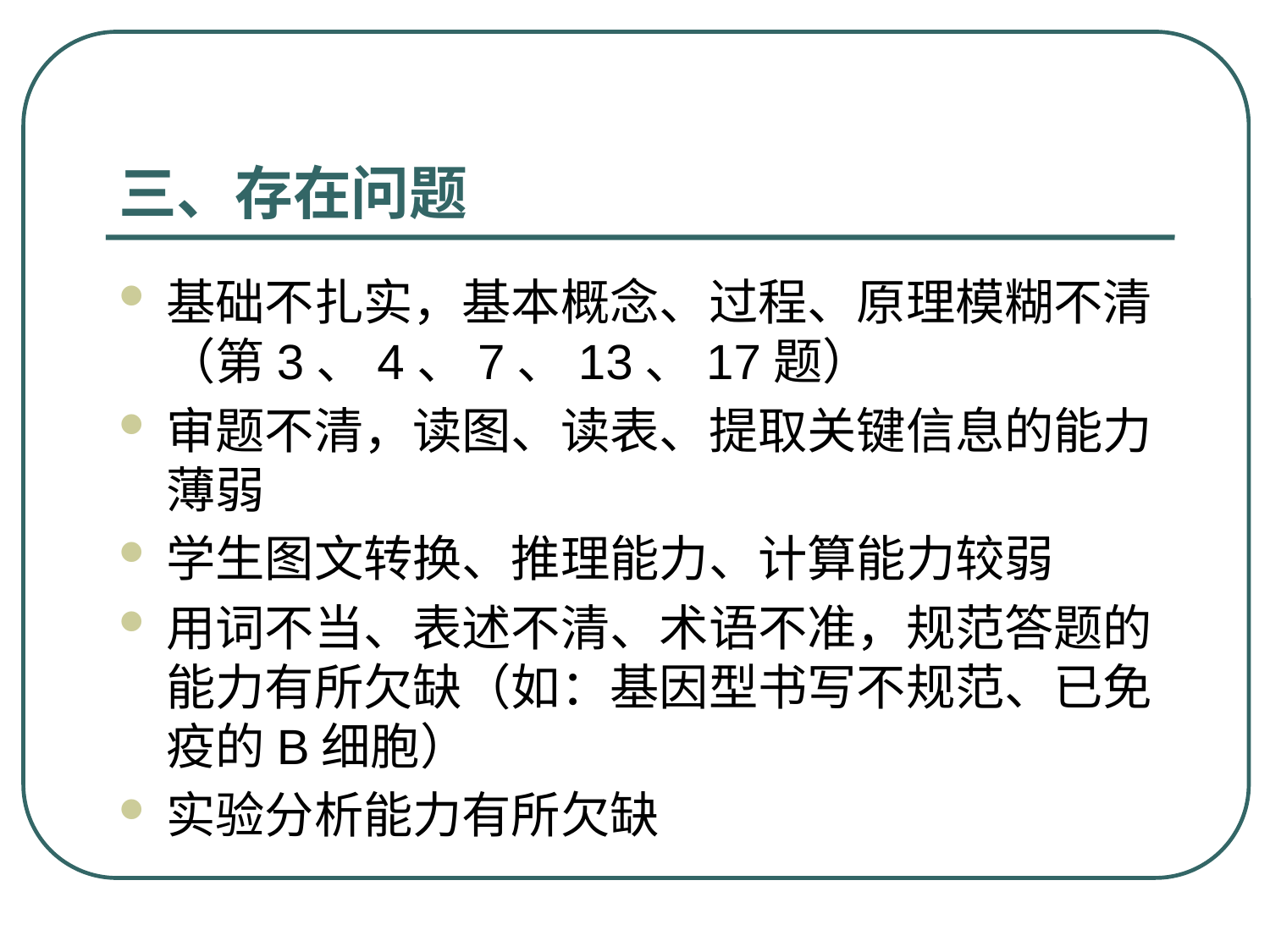

# 三、存在问题
基础不扎实，基本概念、过程、原理模糊不清（第3、4、7、13、17题）
审题不清，读图、读表、提取关键信息的能力薄弱
学生图文转换、推理能力、计算能力较弱
用词不当、表述不清、术语不准，规范答题的能力有所欠缺（如：基因型书写不规范、已免疫的B细胞）
实验分析能力有所欠缺